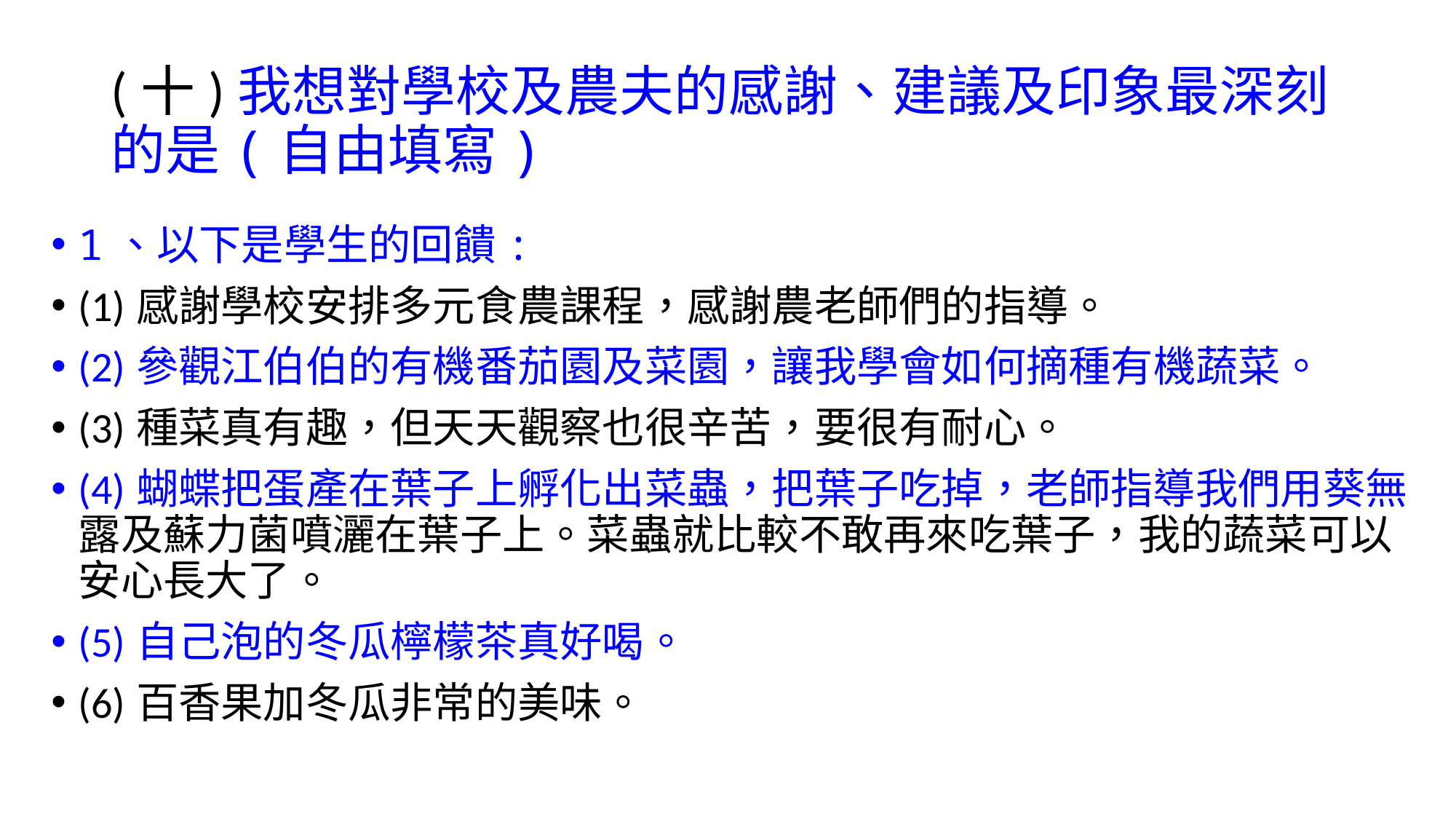

# (十)我想對學校及農夫的感謝、建議及印象最深刻的是(自由填寫)
1、以下是學生的回饋:
(1)感謝學校安排多元食農課程，感謝農老師們的指導。
(2)參觀江伯伯的有機番茄園及菜園，讓我學會如何摘種有機蔬菜。
(3)種菜真有趣，但天天觀察也很辛苦，要很有耐心。
(4)蝴蝶把蛋產在葉子上孵化出菜蟲，把葉子吃掉，老師指導我們用葵無露及蘇力菌噴灑在葉子上。菜蟲就比較不敢再來吃葉子，我的蔬菜可以安心長大了。
(5)自己泡的冬瓜檸檬茶真好喝。
(6)百香果加冬瓜非常的美味。